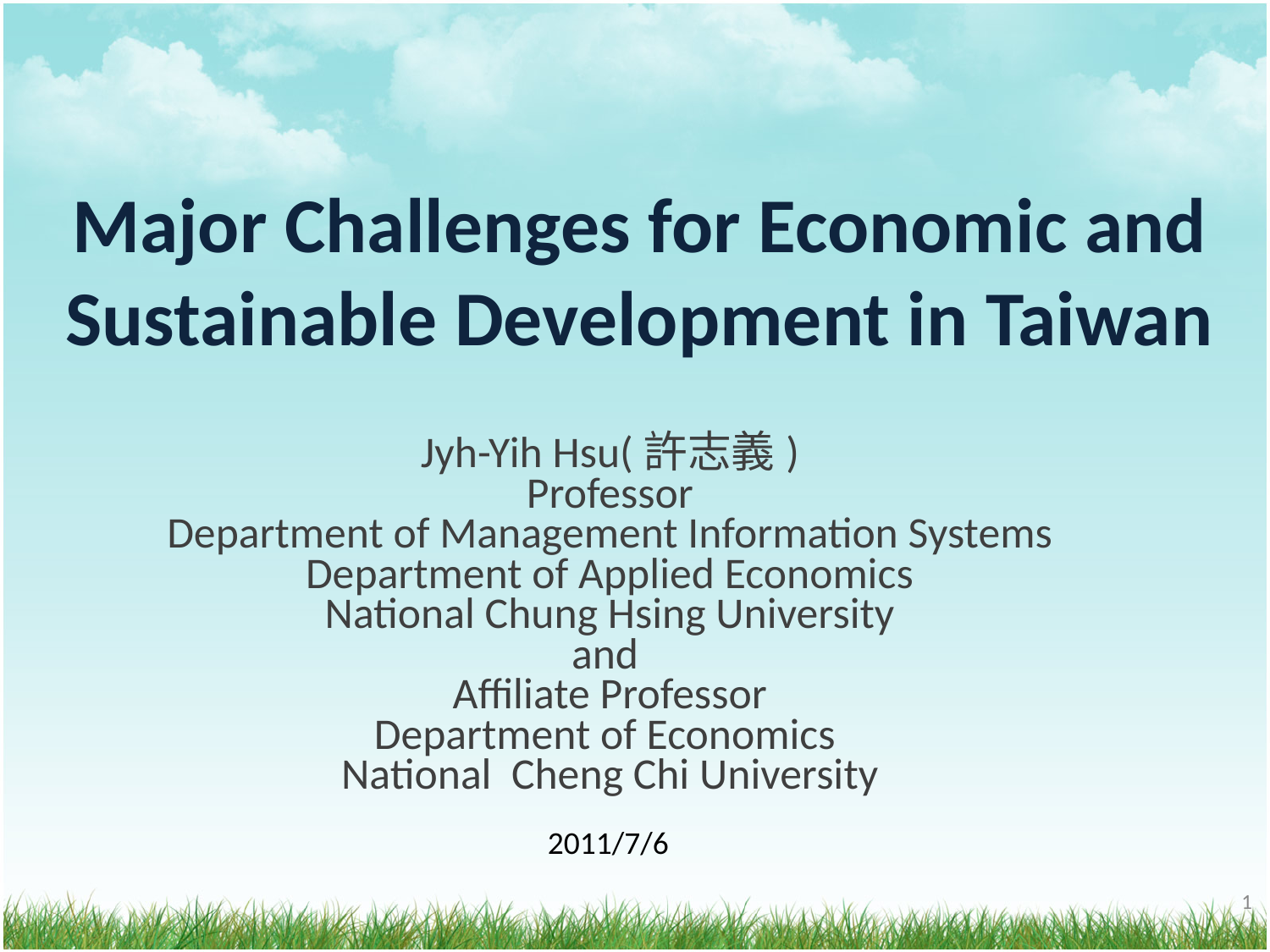

# Major Challenges for Economic and Sustainable Development in Taiwan
Jyh-Yih Hsu(許志義)
Professor
Department of Management Information Systems
Department of Applied Economics
National Chung Hsing University
and
Affiliate Professor
Department of Economics
National  Cheng Chi University

2011/7/6
1